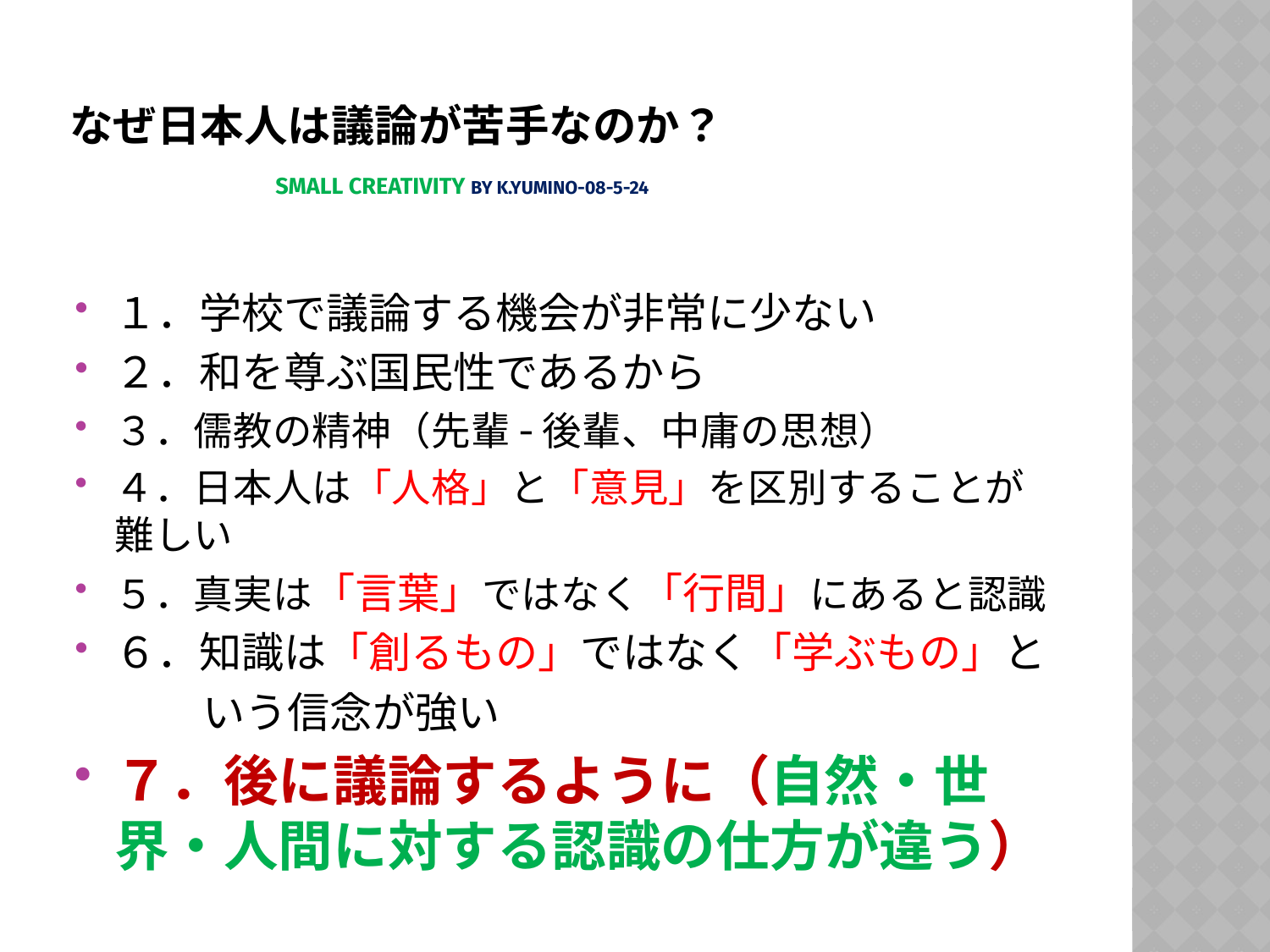

# なぜ日本人は議論が苦手なのか？ Small creativity by K.YUMINO-08-5-24

１．学校で議論する機会が非常に少ない
２．和を尊ぶ国民性であるから
３．儒教の精神（先輩-後輩、中庸の思想）
４．日本人は「人格」と「意見」を区別することが難しい
５．真実は「言葉」ではなく「行間」にあると認識
６．知識は「創るもの」ではなく「学ぶもの」と
　　　いう信念が強い
７．後に議論するように（自然・世界・人間に対する認識の仕方が違う）